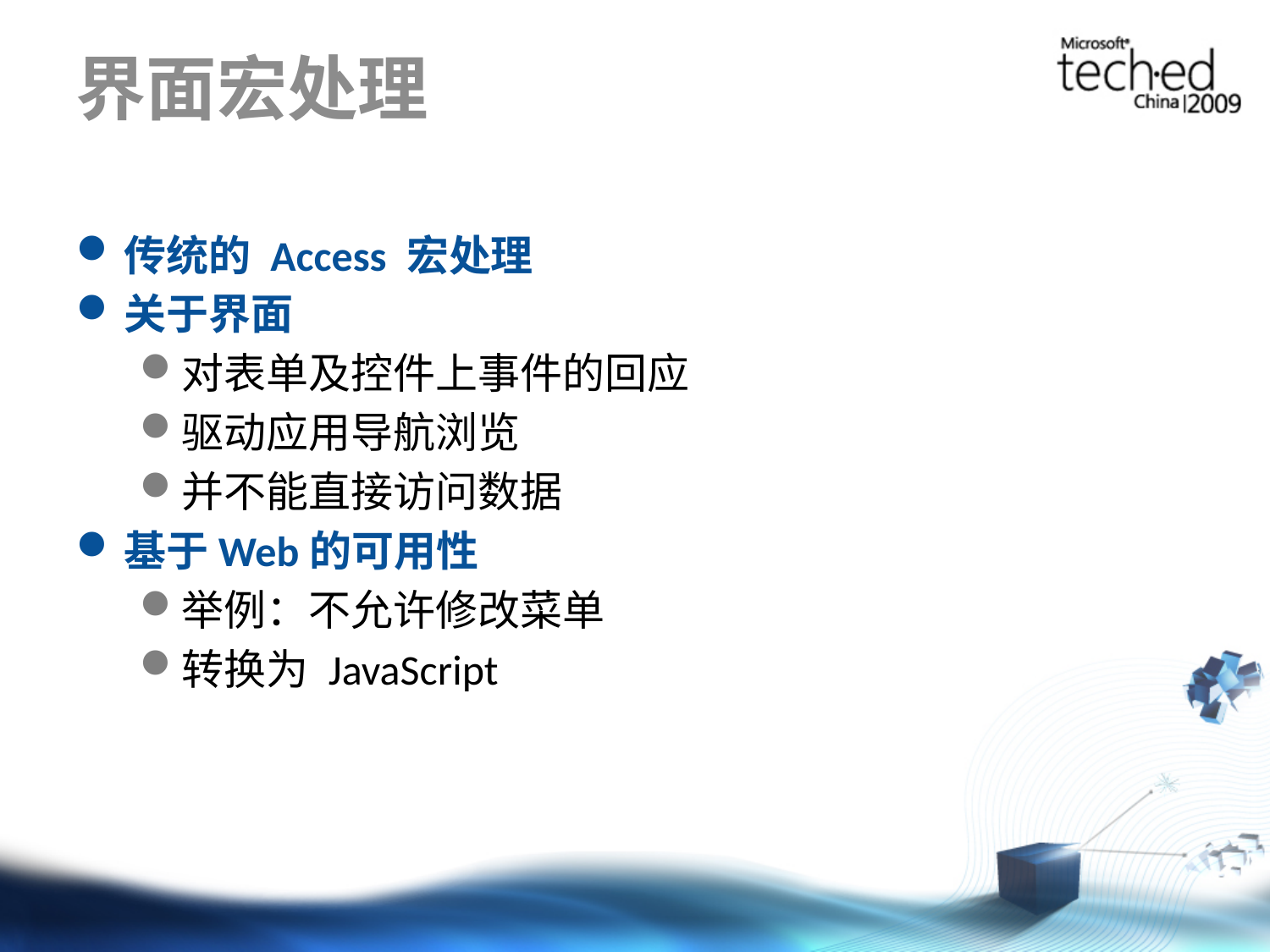

# 界面宏处理
传统的 Access 宏处理
关于界面
对表单及控件上事件的回应
驱动应用导航浏览
并不能直接访问数据
基于Web的可用性
举例：不允许修改菜单
转换为 JavaScript